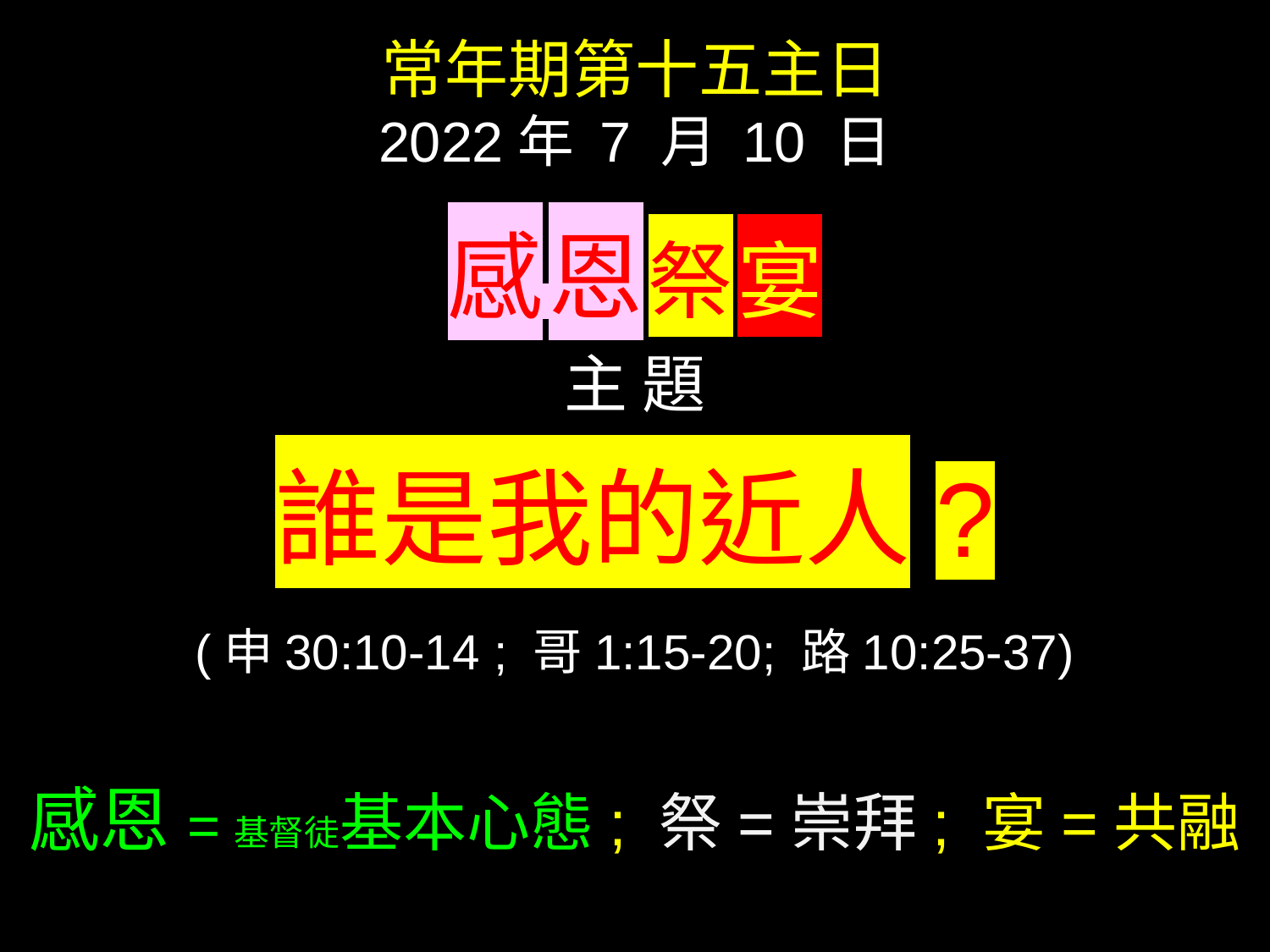

常年期第十五主日
2022年 7 月 10 日

感 恩 祭 宴

主 題
誰是我的近人?
(申30:10-14 ; 哥1:15-20; 路10:25-37)

感恩=基督徒基本心態; 祭=崇拜; 宴=共融